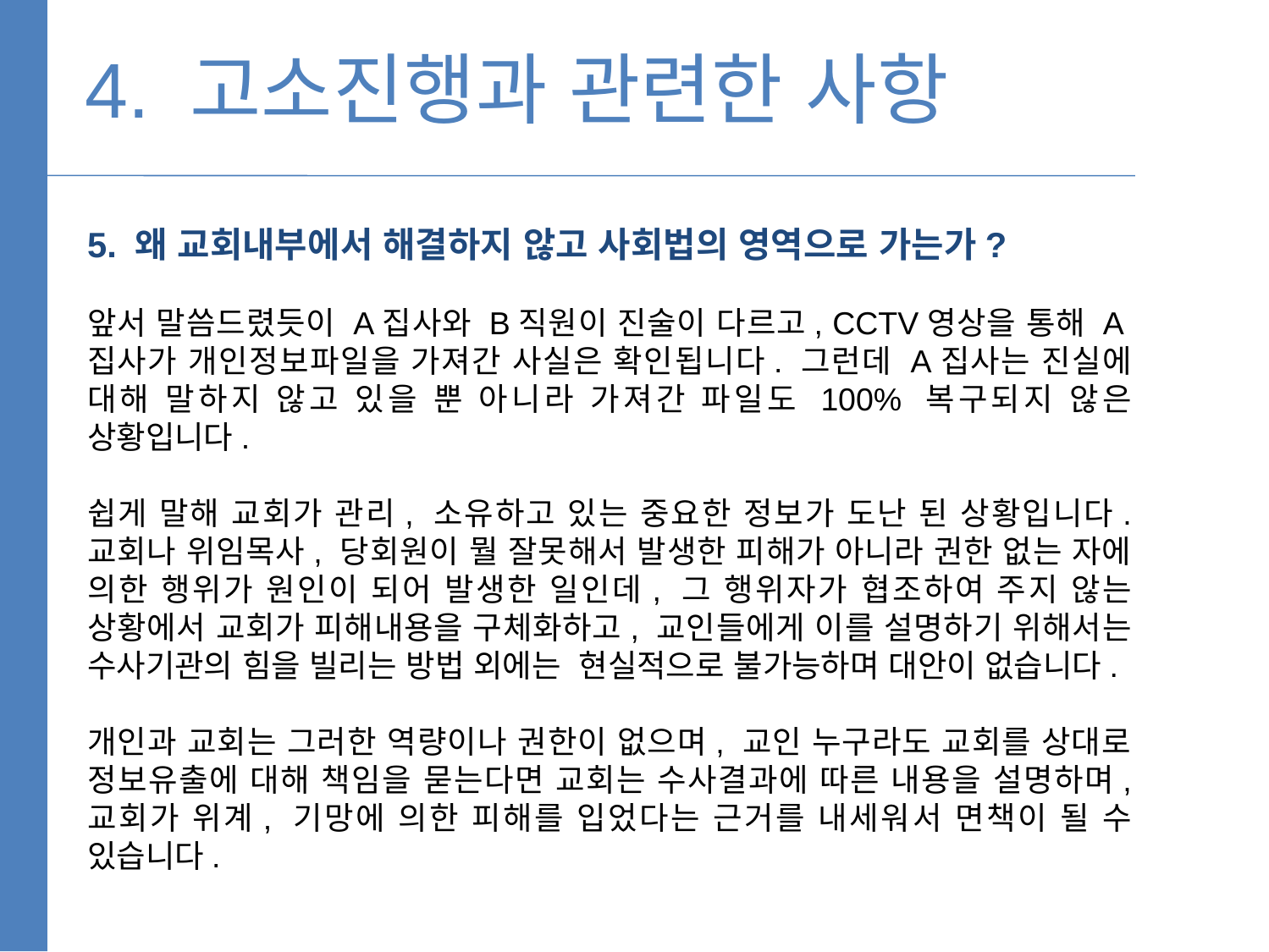

4. 고소진행과 관련한 사항

5. 왜 교회내부에서 해결하지 않고 사회법의 영역으로 가는가?

앞서 말씀드렸듯이 A집사와 B직원이 진술이 다르고, CCTV영상을 통해 A집사가 개인정보파일을 가져간 사실은 확인됩니다. 그런데 A집사는 진실에 대해 말하지 않고 있을 뿐 아니라 가져간 파일도 100% 복구되지 않은 상황입니다.

쉽게 말해 교회가 관리, 소유하고 있는 중요한 정보가 도난 된 상황입니다. 교회나 위임목사, 당회원이 뭘 잘못해서 발생한 피해가 아니라 권한 없는 자에 의한 행위가 원인이 되어 발생한 일인데, 그 행위자가 협조하여 주지 않는 상황에서 교회가 피해내용을 구체화하고, 교인들에게 이를 설명하기 위해서는 수사기관의 힘을 빌리는 방법 외에는  현실적으로 불가능하며 대안이 없습니다.

개인과 교회는 그러한 역량이나 권한이 없으며, 교인 누구라도 교회를 상대로 정보유출에 대해 책임을 묻는다면 교회는 수사결과에 따른 내용을 설명하며, 교회가 위계, 기망에 의한 피해를 입었다는 근거를 내세워서 면책이 될 수 있습니다.